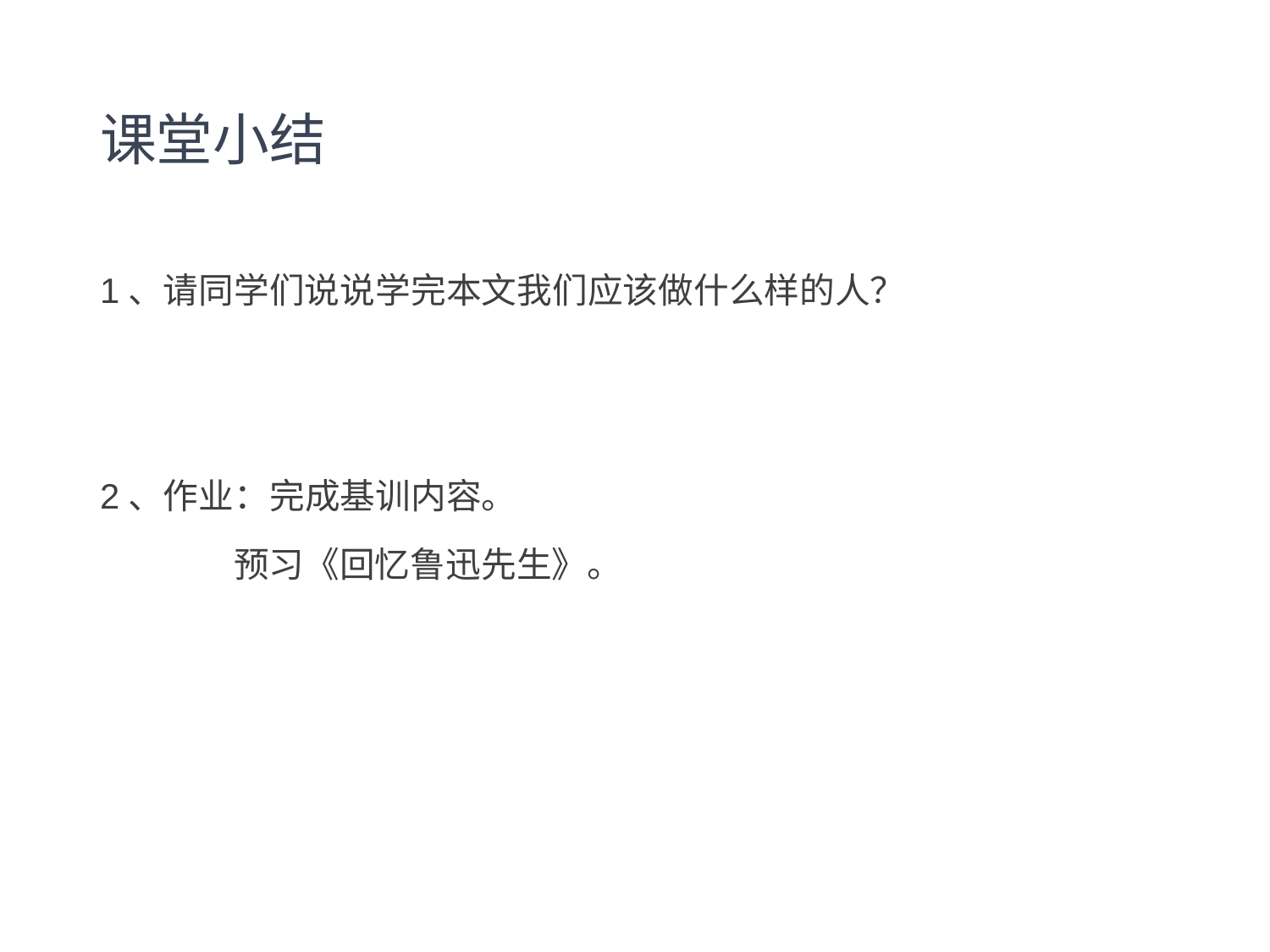

课堂小结
1、请同学们说说学完本文我们应该做什么样的人？

2、作业：完成基训内容。
                预习《回忆鲁迅先生》。